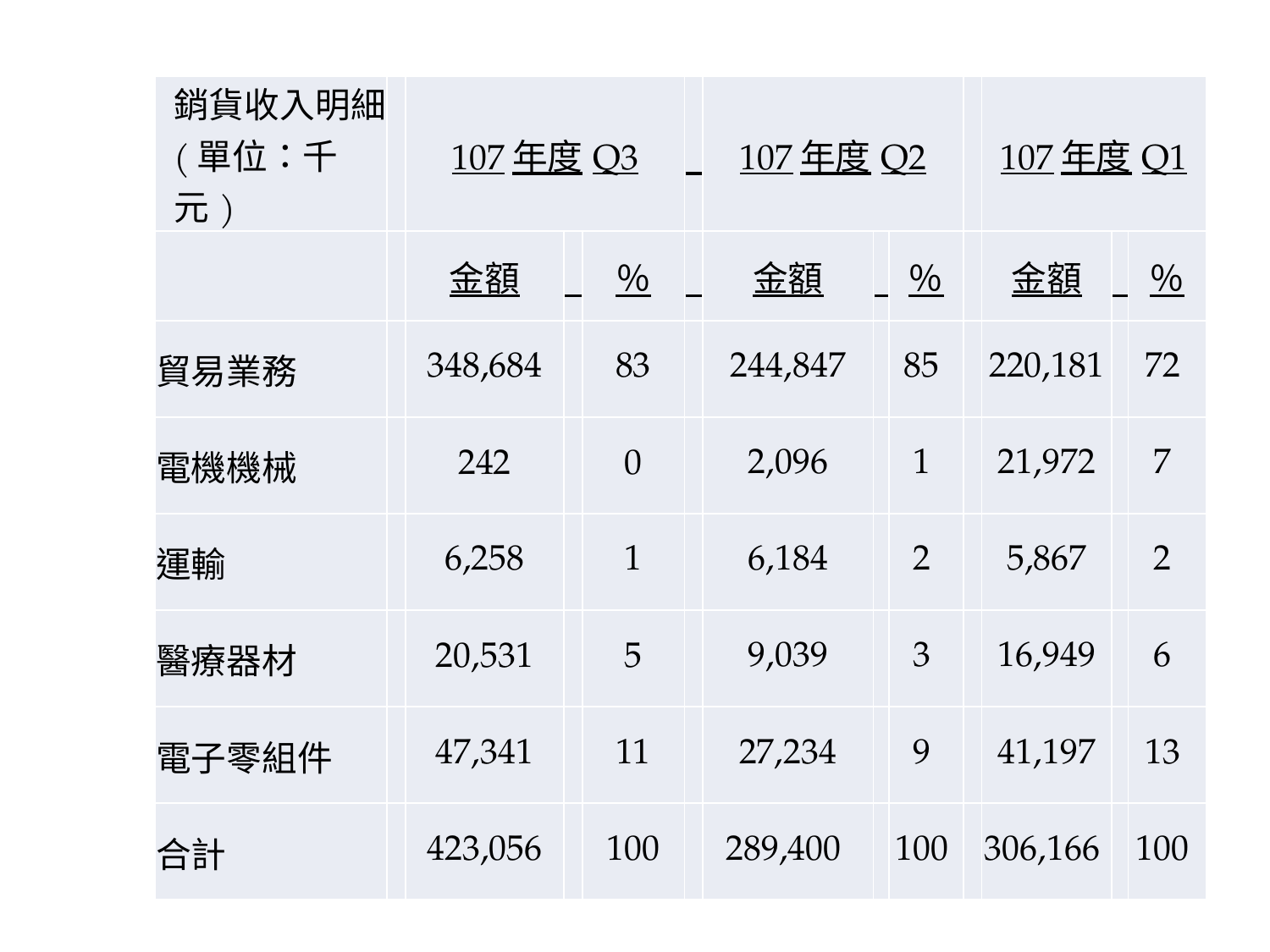

# 7
| 銷貨收入明細(單位：千元) |  | 107年度Q3 |  |  |  | 107年度Q2 |  |  |  | 107年度Q1 |  |  |
| --- | --- | --- | --- | --- | --- | --- | --- | --- | --- | --- | --- | --- |
|  |  | 金額 |  | ％ |  | 金額 |  | ％ |  | 金額 |  | ％ |
| 貿易業務 |  | 348,684 |  | 83 |  | 244,847 |  | 85 |  | 220,181 |  | 72 |
| 電機機械 |  | 242 |  | 0 |  | 2,096 |  | 1 |  | 21,972 |  | 7 |
| 運輸 |  | 6,258 |  | 1 |  | 6,184 |  | 2 |  | 5,867 |  | 2 |
| 醫療器材 |  | 20,531 |  | 5 |  | 9,039 |  | 3 |  | 16,949 |  | 6 |
| 電子零組件 |  | 47,341 |  | 11 |  | 27,234 |  | 9 |  | 41,197 |  | 13 |
| 合計 |  | 423,056 |  | 100 |  | 289,400 |  | 100 |  | 306,166 |  | 100 |